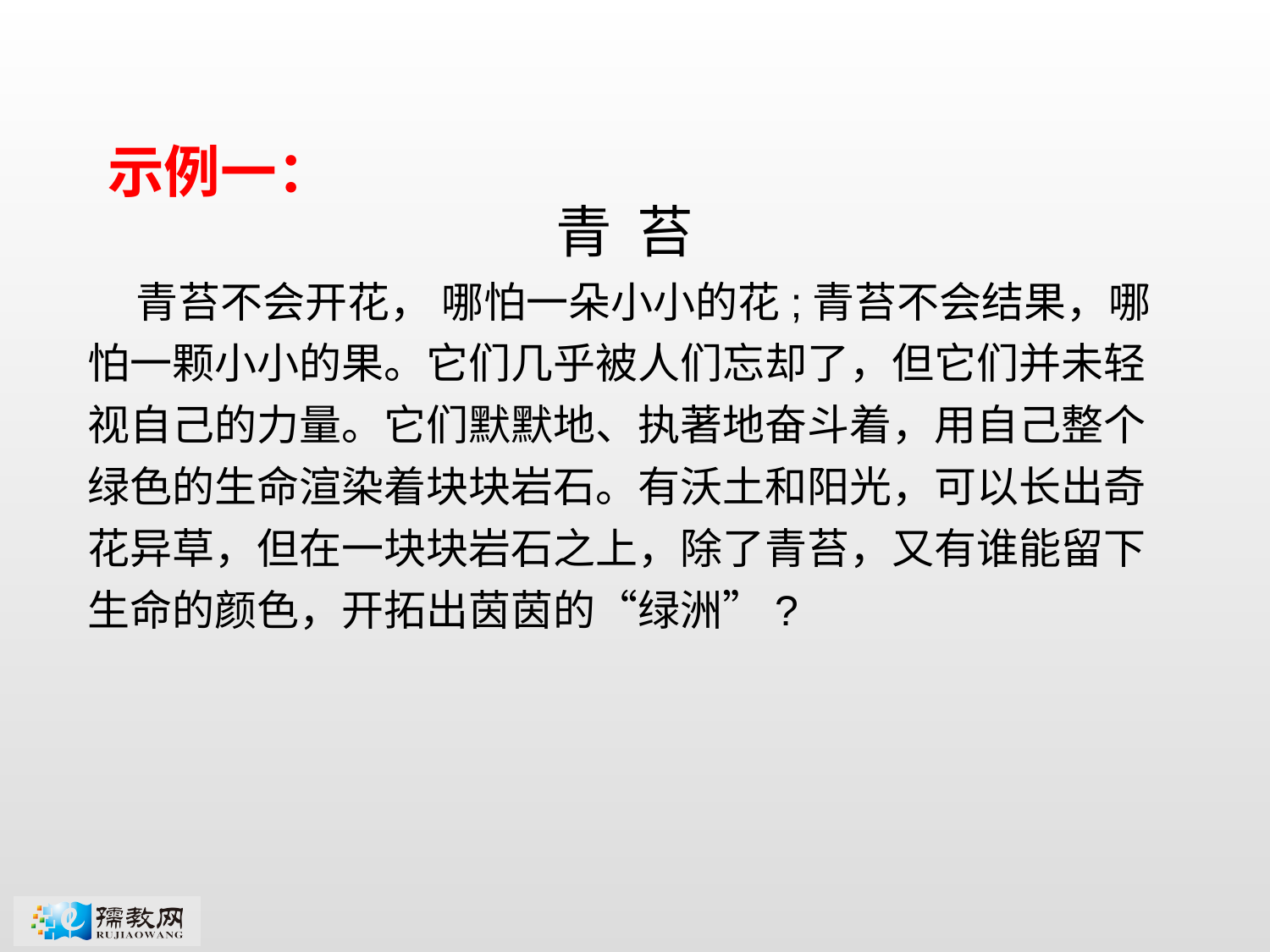

示例一：
青  苔
    青苔不会开花， 哪怕一朵小小的花;青苔不会结果，哪怕一颗小小的果。它们几乎被人们忘却了，但它们并未轻视自己的力量。它们默默地、执著地奋斗着，用自己整个绿色的生命渲染着块块岩石。有沃土和阳光，可以长出奇花异草，但在一块块岩石之上，除了青苔，又有谁能留下生命的颜色，开拓出茵茵的“绿洲”?